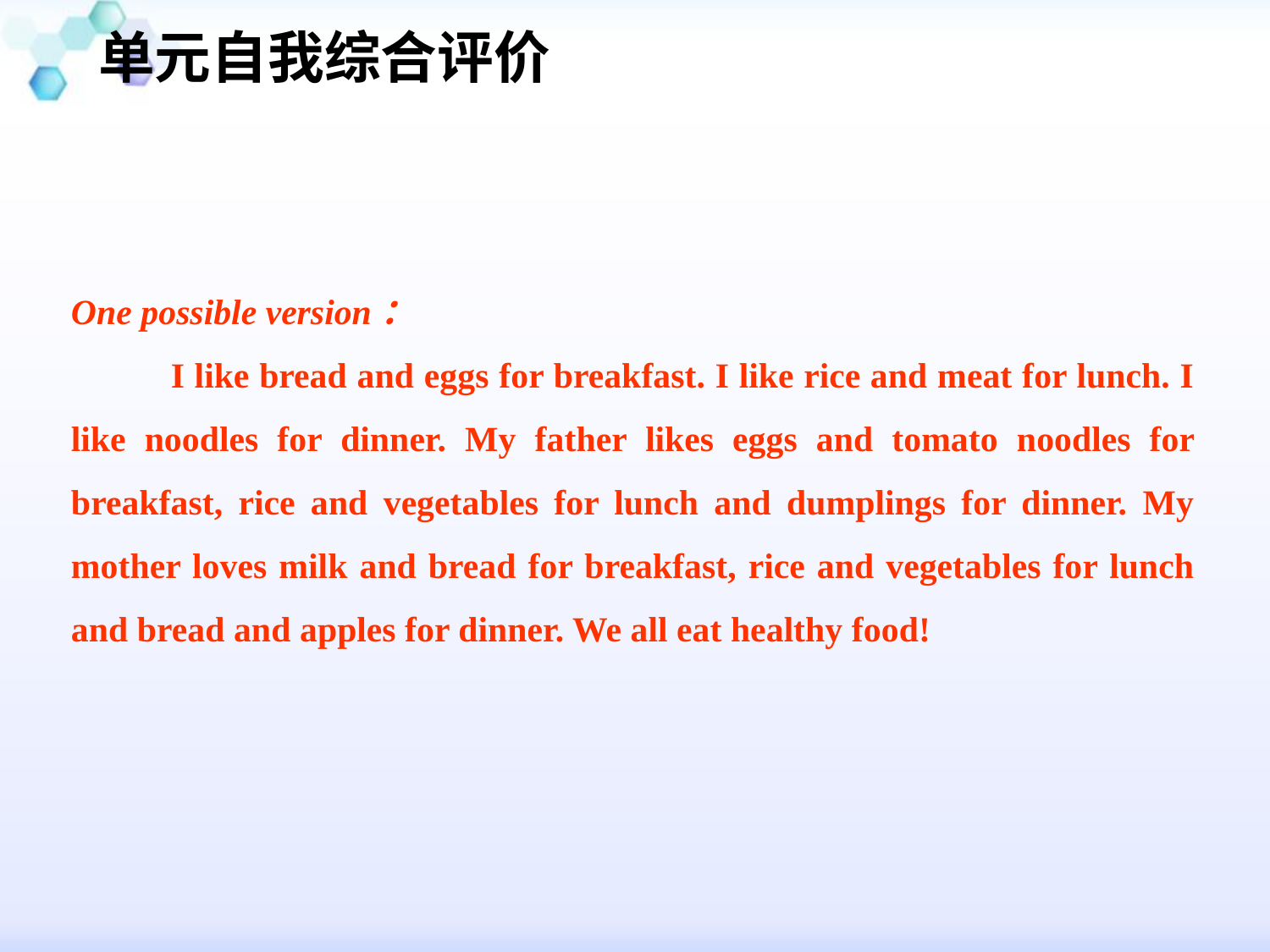

单元自我综合评价
#
One possible version：
          I like bread and eggs for breakfast. I like rice and meat for lunch. I like noodles for dinner. My father likes eggs and tomato noodles for breakfast, rice and vegetables for lunch and dumplings for dinner. My mother loves milk and bread for breakfast, rice and vegetables for lunch and bread and apples for dinner. We all eat healthy food!